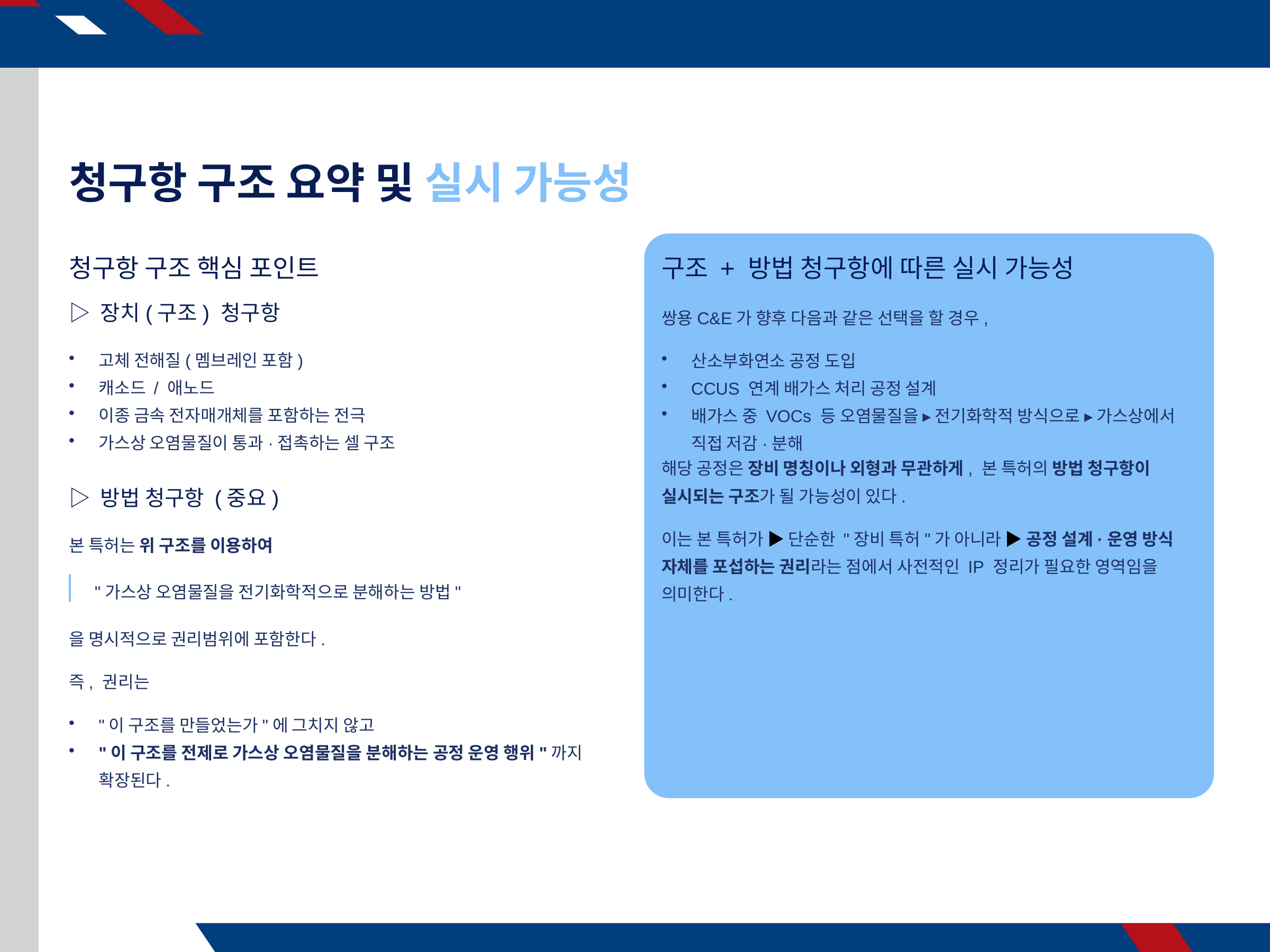

청구항 구조 요약 및 실시 가능성

청구항 구조 핵심 포인트
구조 + 방법 청구항에 따른 실시 가능성
▷ 장치(구조) 청구항
쌍용C&E가 향후 다음과 같은 선택을 할 경우,
고체 전해질(멤브레인 포함)
캐소드 / 애노드
이종 금속 전자매개체를 포함하는 전극
가스상 오염물질이 통과·접촉하는 셀 구조
산소부화연소 공정 도입
CCUS 연계 배가스 처리 공정 설계
배가스 중 VOCs 등 오염물질을 ▸ 전기화학적 방식으로 ▸ 가스상에서 직접 저감·분해
해당 공정은 장비 명칭이나 외형과 무관하게, 본 특허의 방법 청구항이 실시되는 구조가 될 가능성이 있다.
▷ 방법 청구항 (중요)
이는 본 특허가 ▶ 단순한 "장비 특허"가 아니라 ▶ 공정 설계·운영 방식 자체를 포섭하는 권리라는 점에서 사전적인 IP 정리가 필요한 영역임을 의미한다.
본 특허는 위 구조를 이용하여

"가스상 오염물질을 전기화학적으로 분해하는 방법"
을 명시적으로 권리범위에 포함한다.
즉, 권리는
"이 구조를 만들었는가"에 그치지 않고
"이 구조를 전제로 가스상 오염물질을 분해하는 공정 운영 행위"까지 확장된다.